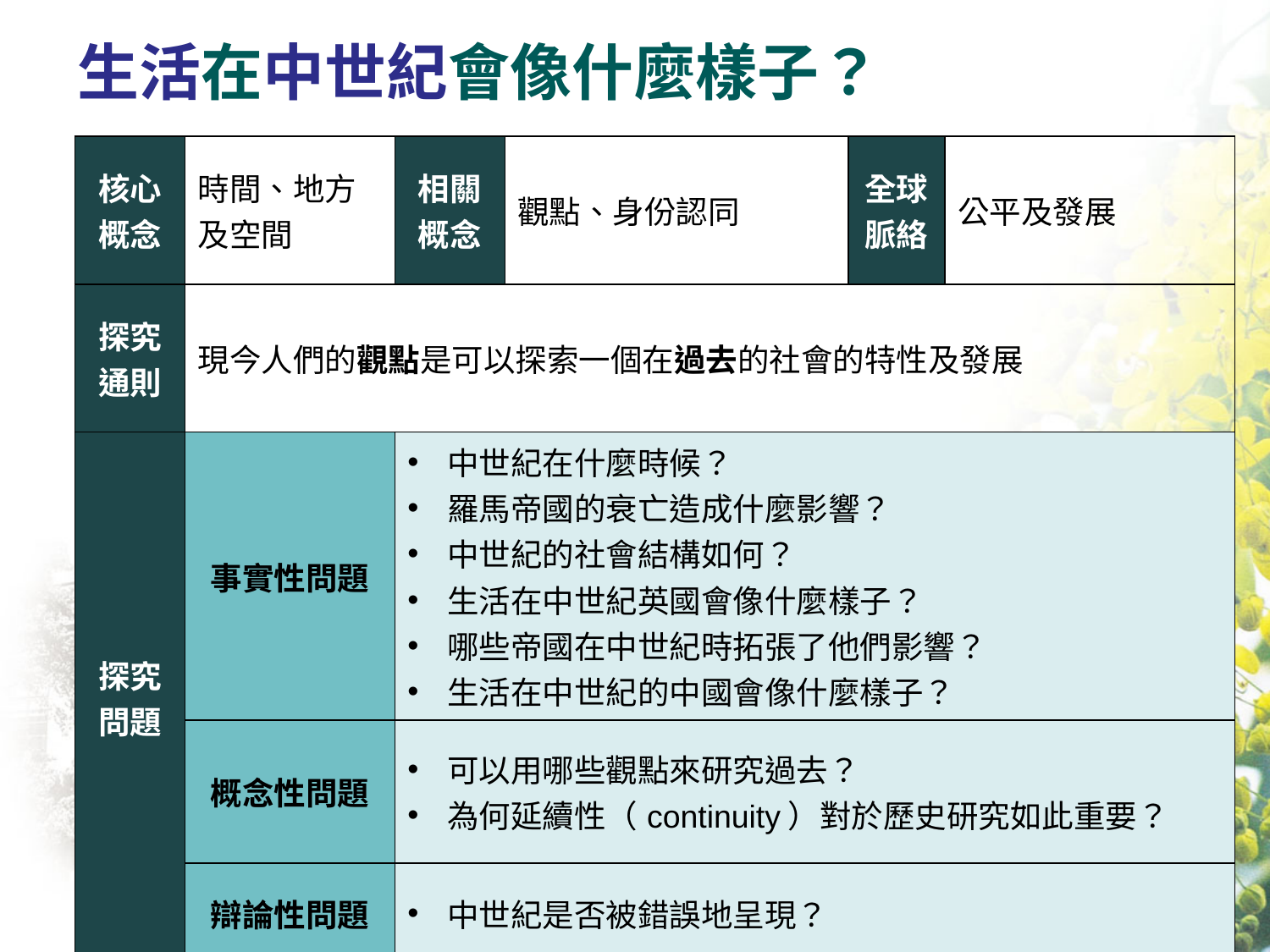

# 生活在中世紀會像什麼樣子？
| 核心概念 | 時間、地方及空間 | 相關概念 | 觀點、身份認同 | 全球脈絡 | 公平及發展 |
| --- | --- | --- | --- | --- | --- |
| 探究通則 | 現今人們的觀點是可以探索一個在過去的社會的特性及發展 |  |  |  |  |
| 探究問題 | 事實性問題 | 中世紀在什麼時候？ 羅馬帝國的衰亡造成什麼影響？ 中世紀的社會結構如何？ 生活在中世紀英國會像什麼樣子？ 哪些帝國在中世紀時拓張了他們影響？ 生活在中世紀的中國會像什麼樣子？ |  |  |  |
|  | 概念性問題 | 可以用哪些觀點來研究過去？ 為何延續性（continuity）對於歷史研究如此重要？ |  |  |  |
|  | 辯論性問題 | 中世紀是否被錯誤地呈現？ |  |  |  |